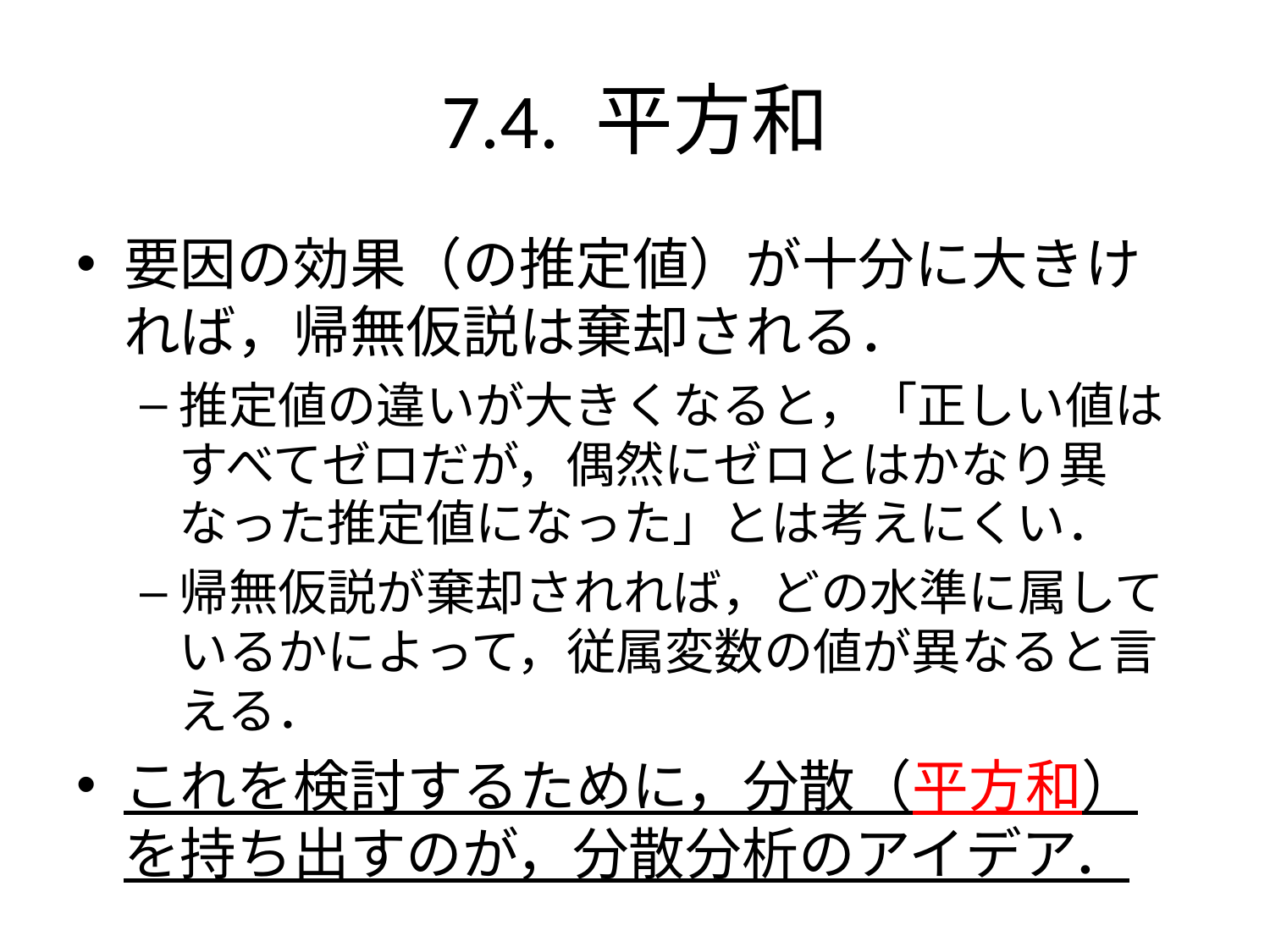

# 7.4. 平方和
要因の効果（の推定値）が十分に大きければ，帰無仮説は棄却される．
推定値の違いが大きくなると，「正しい値はすべてゼロだが，偶然にゼロとはかなり異なった推定値になった」とは考えにくい．
帰無仮説が棄却されれば，どの水準に属しているかによって，従属変数の値が異なると言える．
これを検討するために，分散（平方和）を持ち出すのが，分散分析のアイデア．